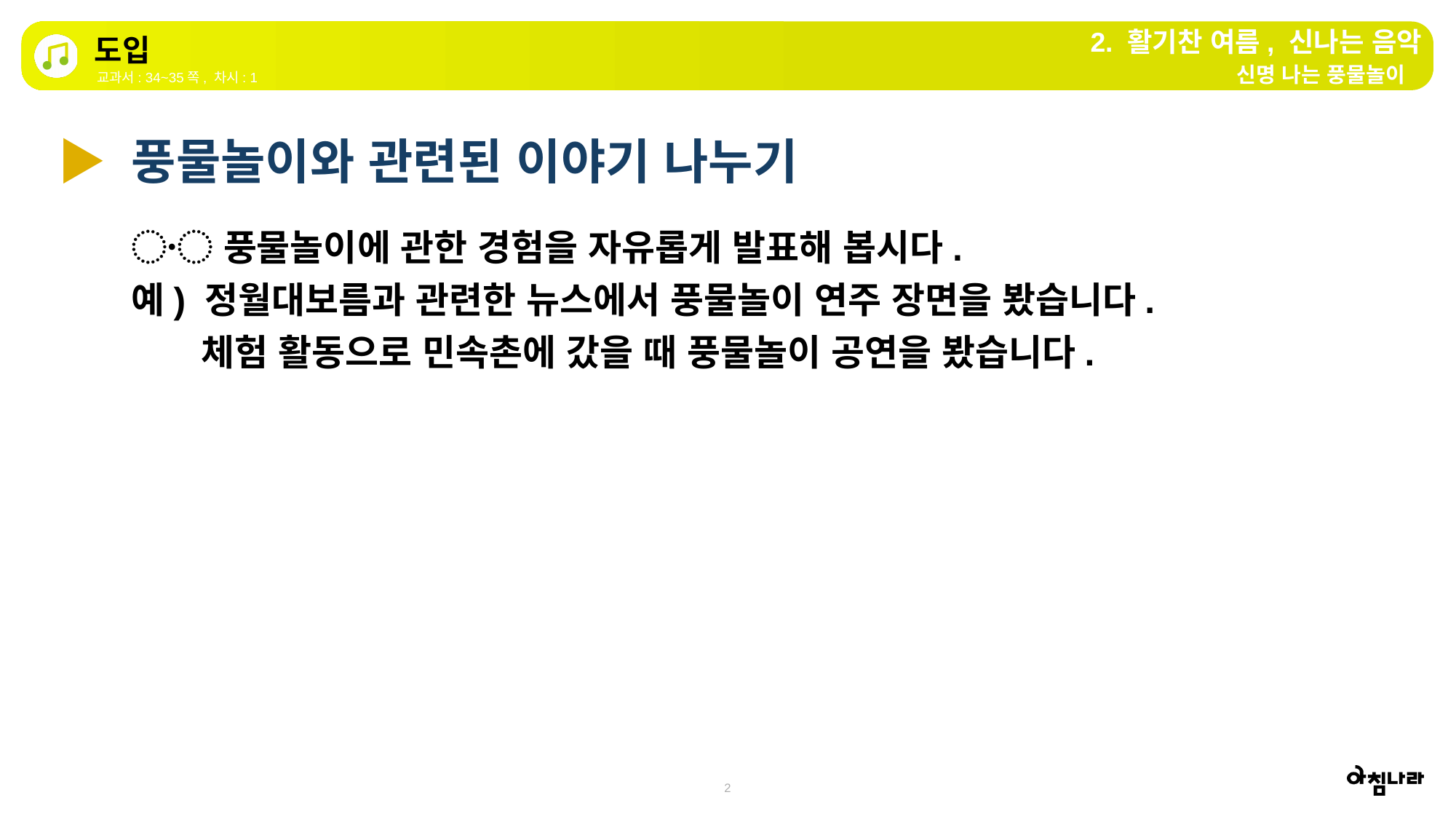

2. 활기찬 여름, 신나는 음악
도입
신명 나는 풍물놀이
교과서: 34~35쪽, 차시: 1
▶ 풍물놀이와 관련된 이야기 나누기
〮 풍물놀이에 관한 경험을 자유롭게 발표해 봅시다.
예) 정월대보름과 관련한 뉴스에서 풍물놀이 연주 장면을 봤습니다.
      체험 활동으로 민속촌에 갔을 때 풍물놀이 공연을 봤습니다.
2